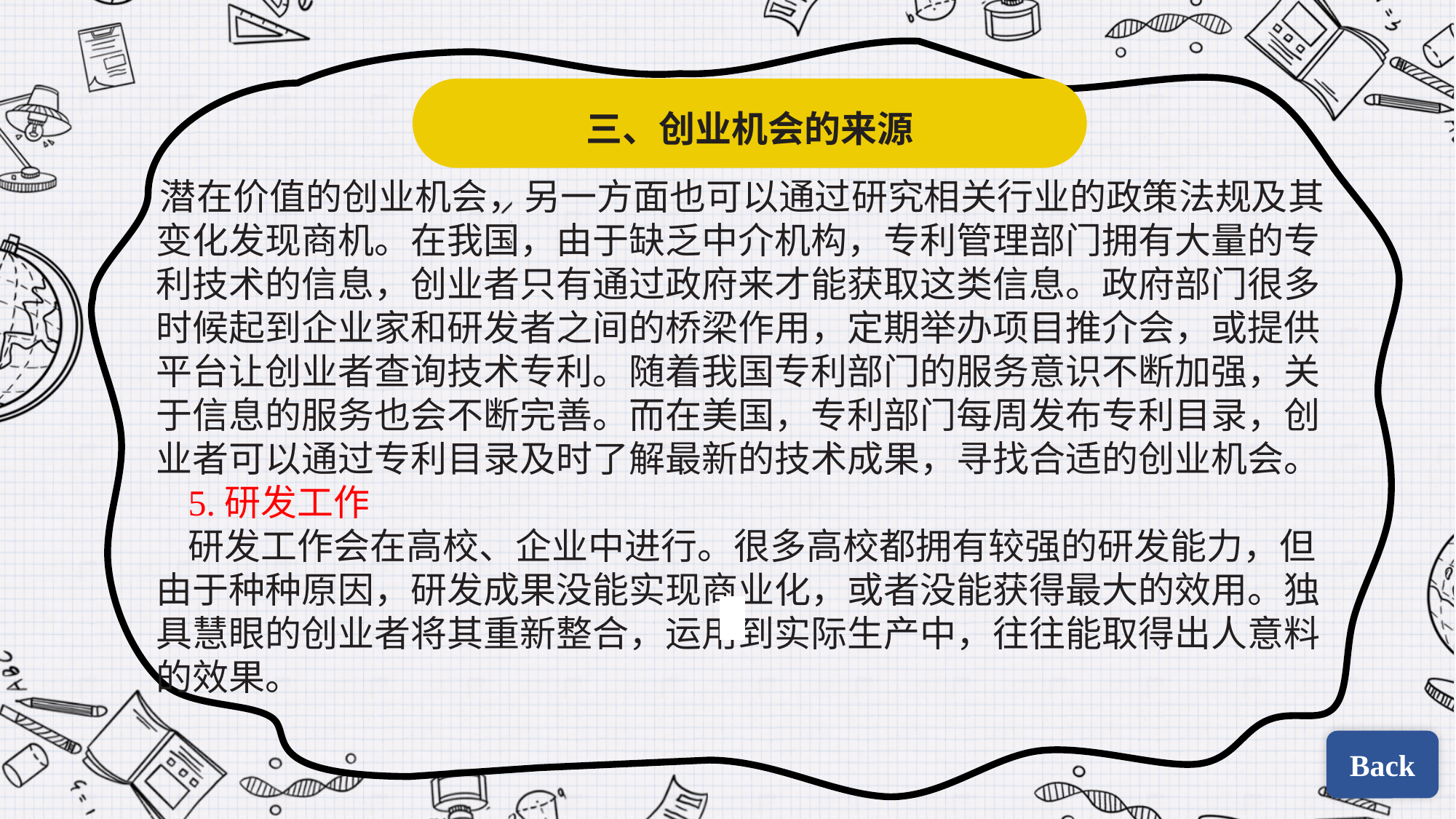

三、创业机会的来源
潜在价值的创业机会，另一方面也可以通过研究相关行业的政策法规及其变化发现商机。在我国，由于缺乏中介机构，专利管理部门拥有大量的专利技术的信息，创业者只有通过政府来才能获取这类信息。政府部门很多时候起到企业家和研发者之间的桥梁作用，定期举办项目推介会，或提供平台让创业者查询技术专利。随着我国专利部门的服务意识不断加强，关于信息的服务也会不断完善。而在美国，专利部门每周发布专利目录，创业者可以通过专利目录及时了解最新的技术成果，寻找合适的创业机会。
5.研发工作
研发工作会在高校、企业中进行。很多高校都拥有较强的研发能力，但由于种种原因，研发成果没能实现商业化，或者没能获得最大的效用。独具慧眼的创业者将其重新整合，运用到实际生产中，往往能取得出人意料的效果。
|  |  |
| --- | --- |
|  |  |

Back